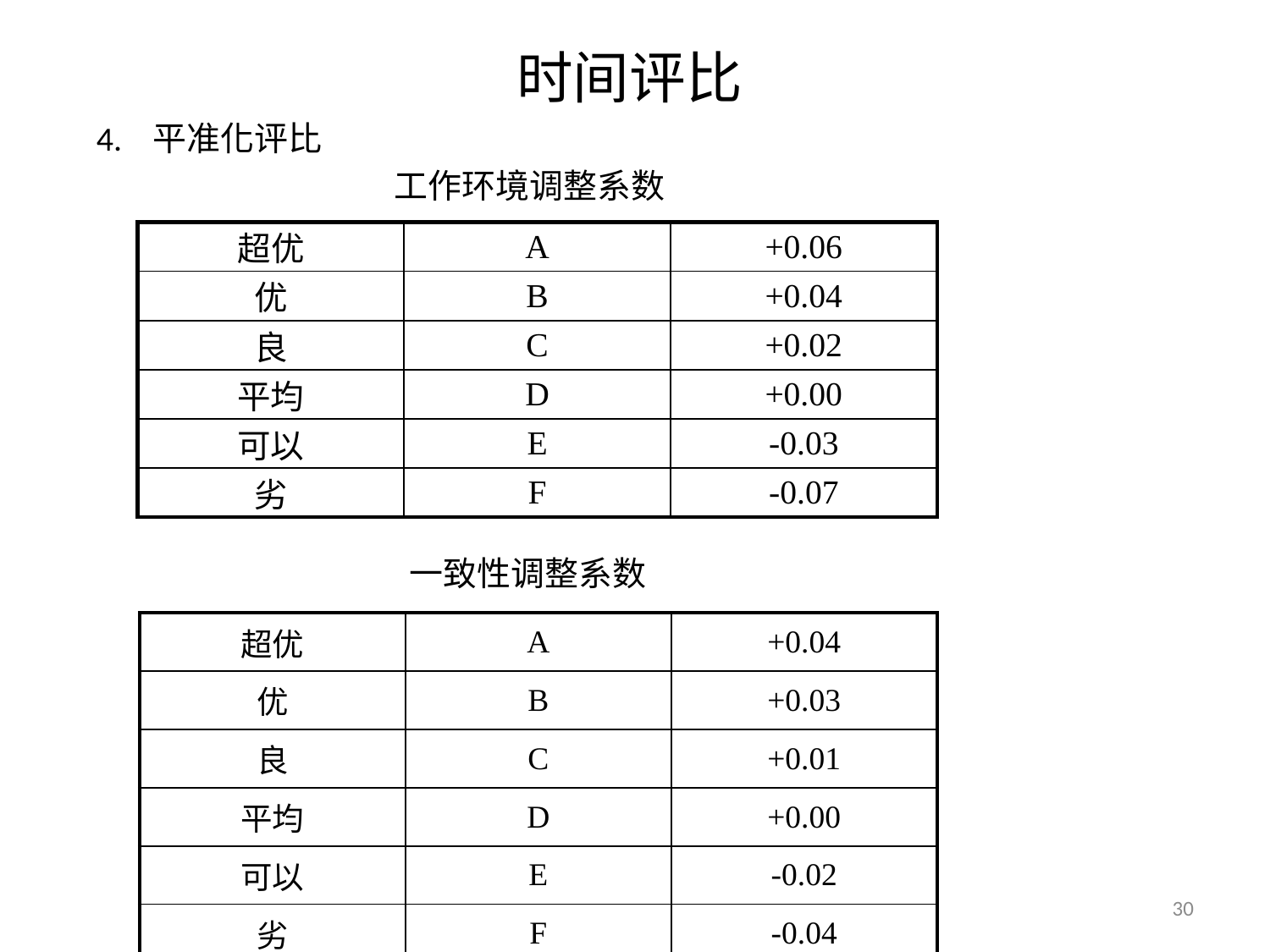

时间评比

           4.   平准化评比
                                                 工作环境调整系数

                                                   一致性调整系数
| 超优 | A | +0.06 |
| --- | --- | --- |
| 优 | B | +0.04 |
| 良 | C | +0.02 |
| 平均 | D | +0.00 |
| 可以 | E | -0.03 |
| 劣 | F | -0.07 |
| 超优 | A | +0.04 |
| --- | --- | --- |
| 优 | B | +0.03 |
| 良 | C | +0.01 |
| 平均 | D | +0.00 |
| 可以 | E | -0.02 |
| 劣 | F | -0.04 |

30